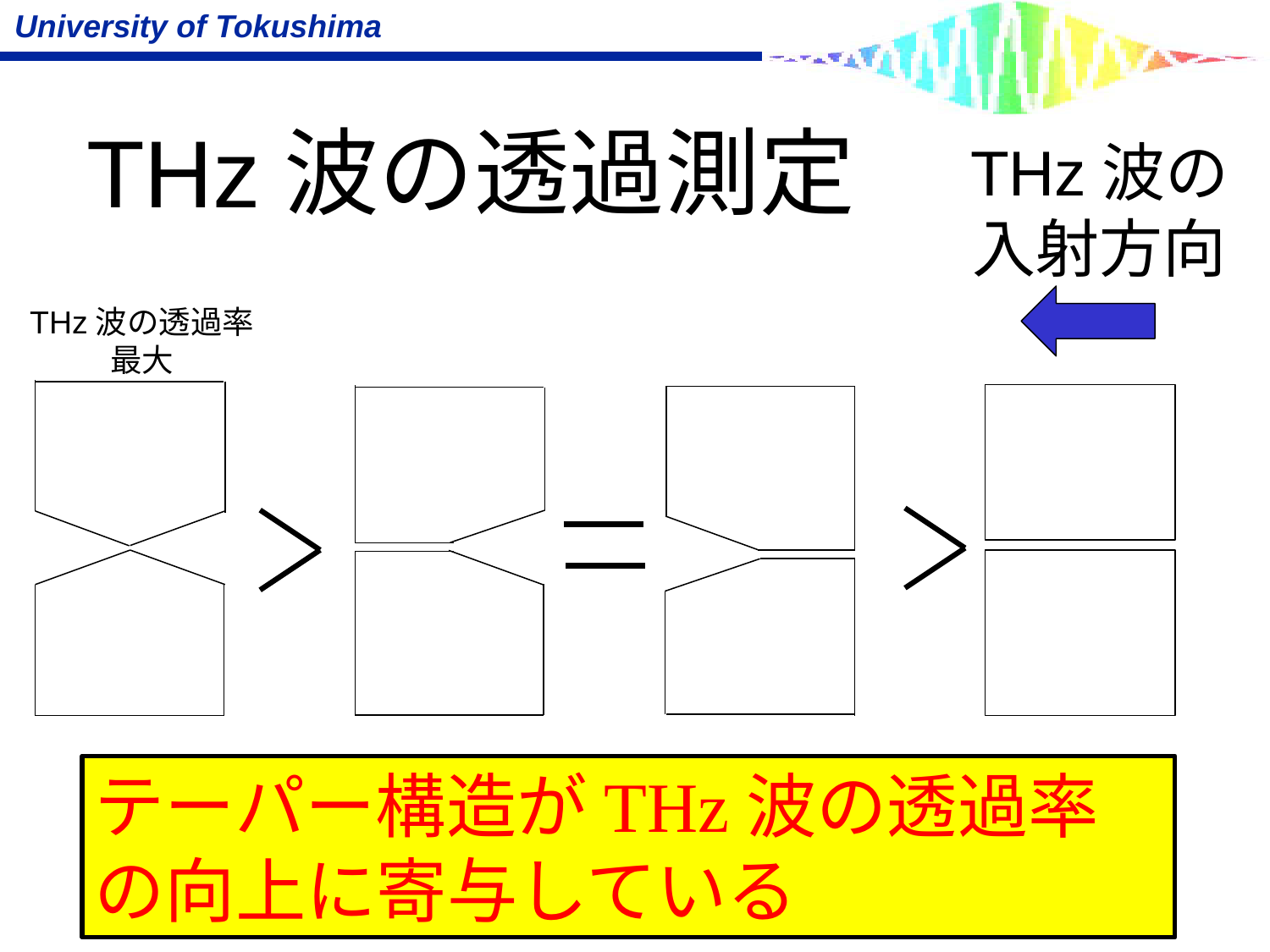

THz波の透過測定
THz波の入射方向

THz波の透過率
最大

テーパー構造がTHz波の透過率の向上に寄与している